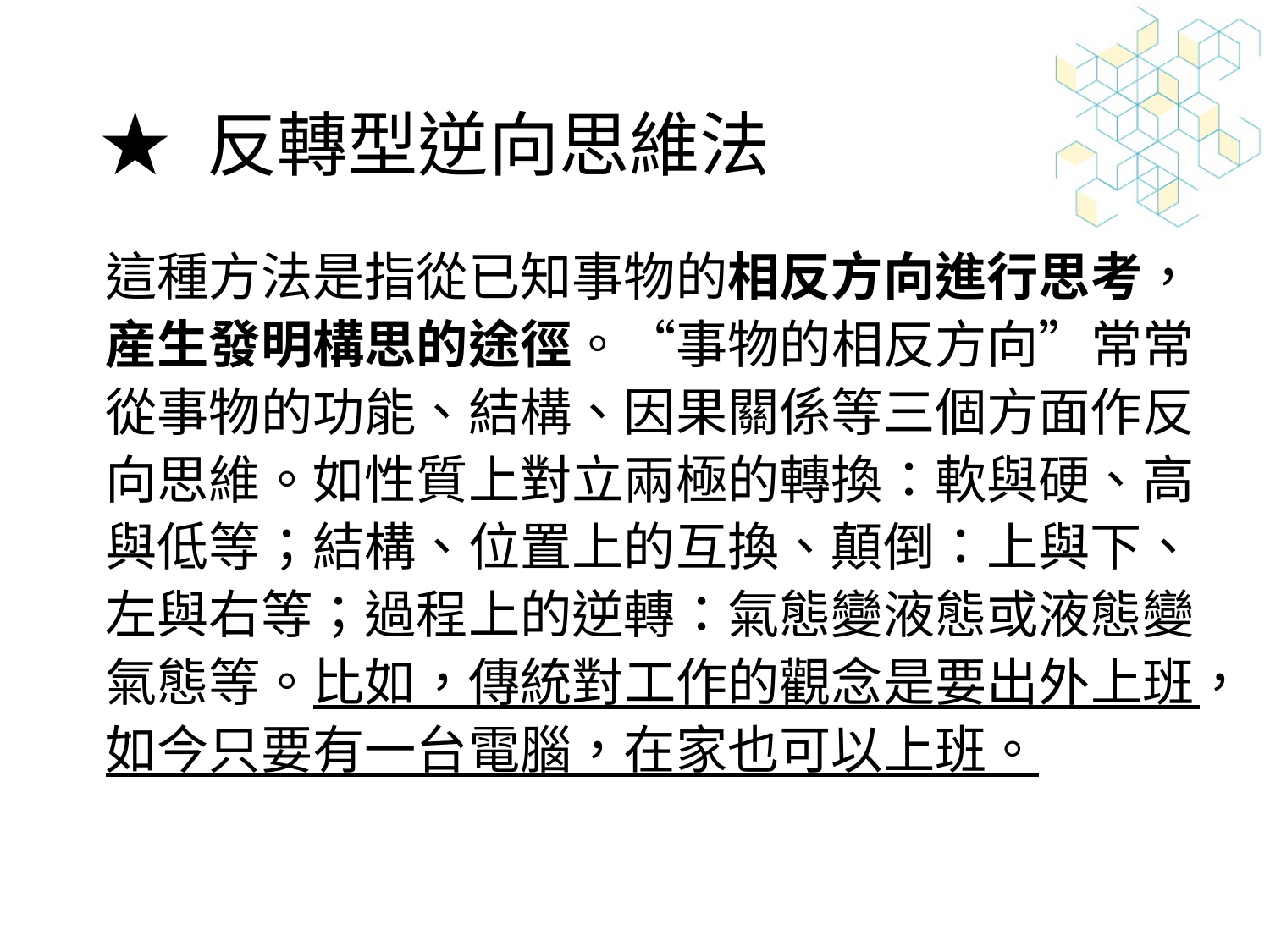

# ★ 反轉型逆向思維法
這種方法是指從已知事物的相反方向進行思考，産生發明構思的途徑。“事物的相反方向”常常從事物的功能、結構、因果關係等三個方面作反向思維。如性質上對立兩極的轉換：軟與硬、高與低等；結構、位置上的互換、顛倒：上與下、左與右等；過程上的逆轉：氣態變液態或液態變氣態等。比如，傳統對工作的觀念是要出外上班，如今只要有一台電腦，在家也可以上班。